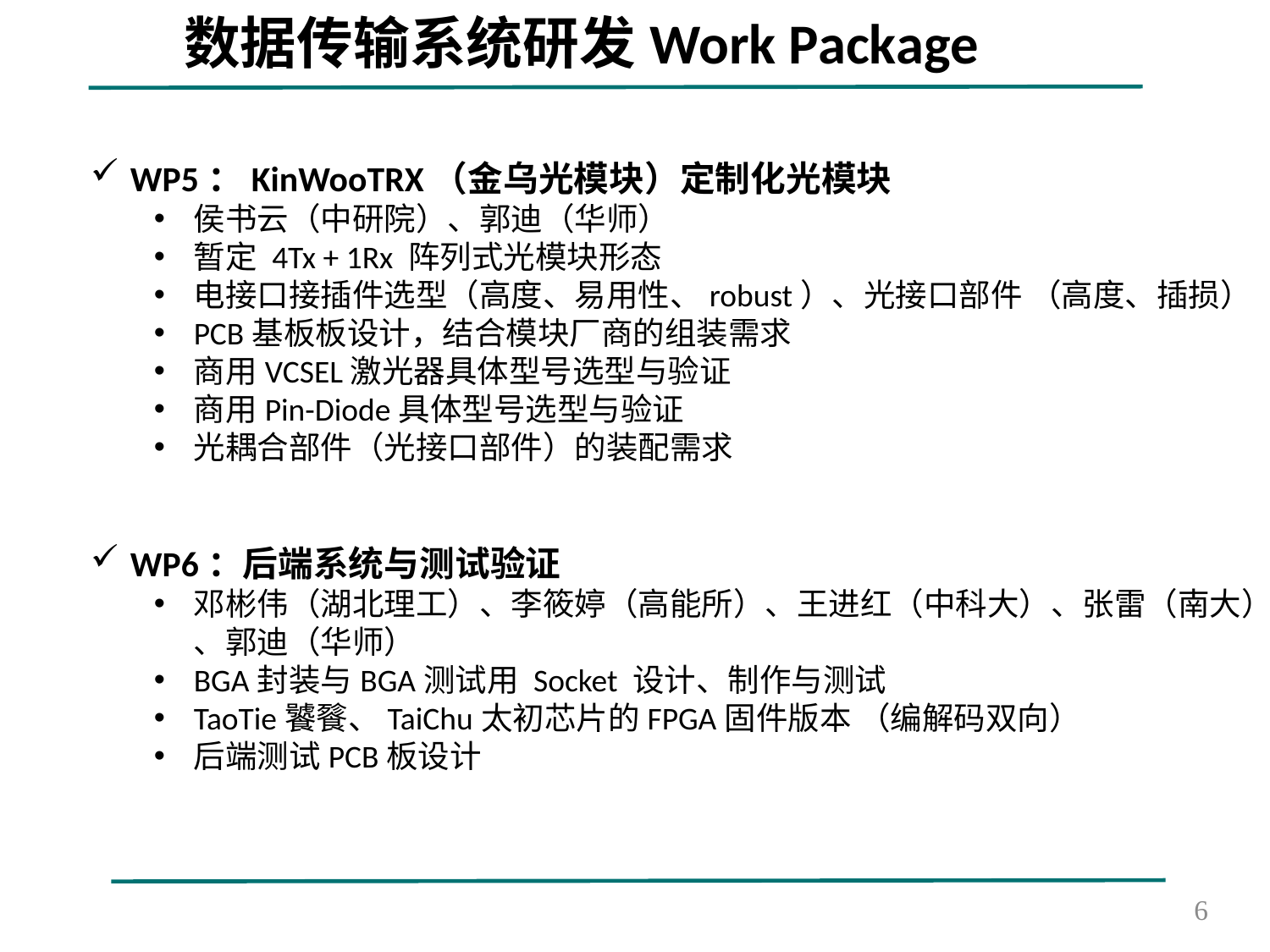

数据传输系统研发Work Package

WP5：KinWooTRX（金乌光模块）定制化光模块
侯书云（中研院）、郭迪（华师）
暂定 4Tx + 1Rx 阵列式光模块形态
电接口接插件选型（高度、易用性、robust）、光接口部件 （高度、插损）
PCB基板板设计，结合模块厂商的组装需求
商用VCSEL激光器具体型号选型与验证
商用Pin-Diode具体型号选型与验证
光耦合部件（光接口部件）的装配需求

WP6：后端系统与测试验证
邓彬伟（湖北理工）、李筱婷（高能所）、王进红（中科大）、张雷（南大）
、郭迪（华师）
BGA封装与BGA测试用 Socket 设计、制作与测试
TaoTie饕餮、TaiChu太初芯片的FPGA固件版本 （编解码双向）
后端测试PCB板设计

6